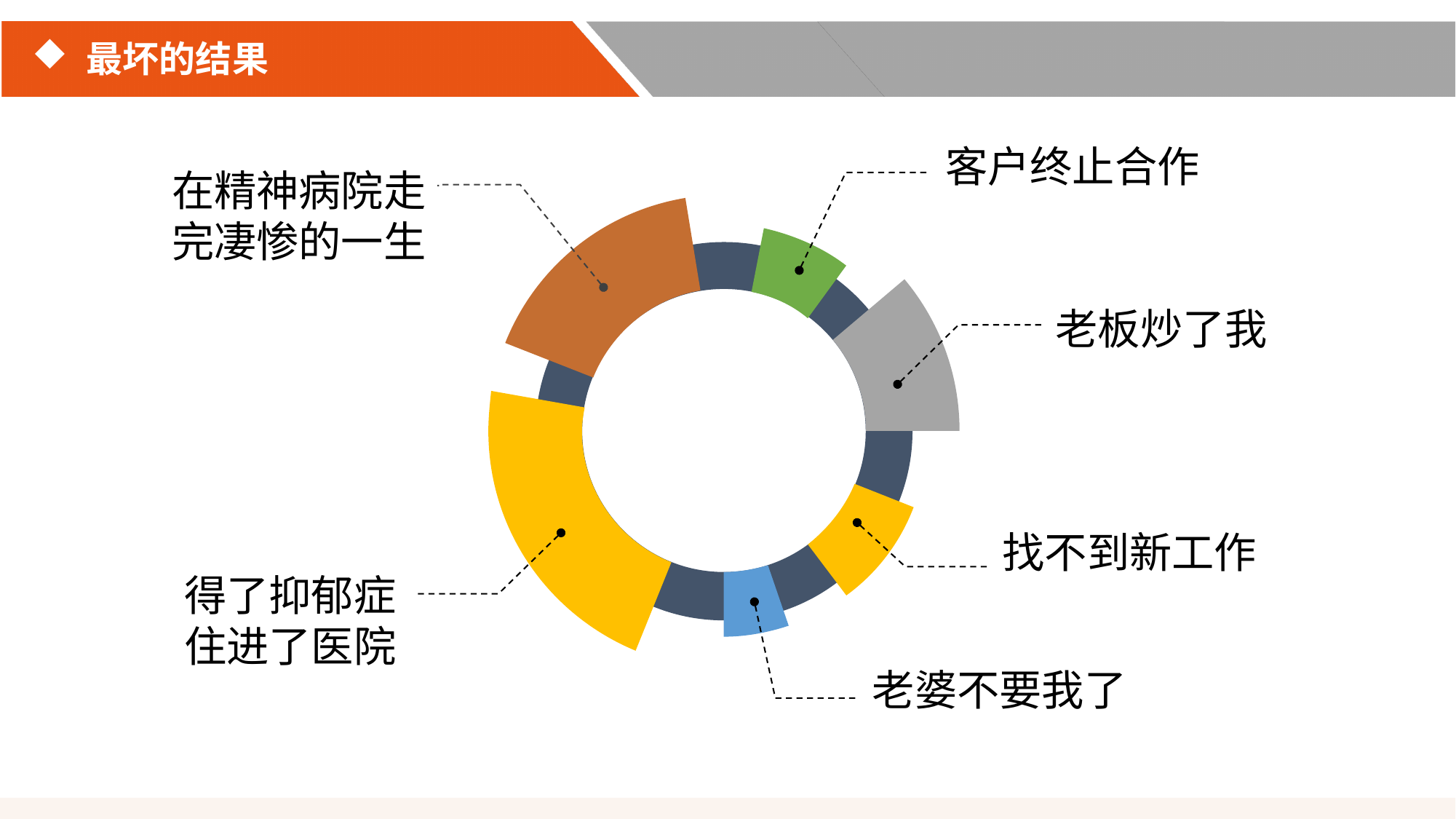

# 最坏的结果
客户终止合作

在精神病院走完凄惨的一生

老板炒了我

找不到新工作

得了抑郁症住进了医院

老婆不要我了